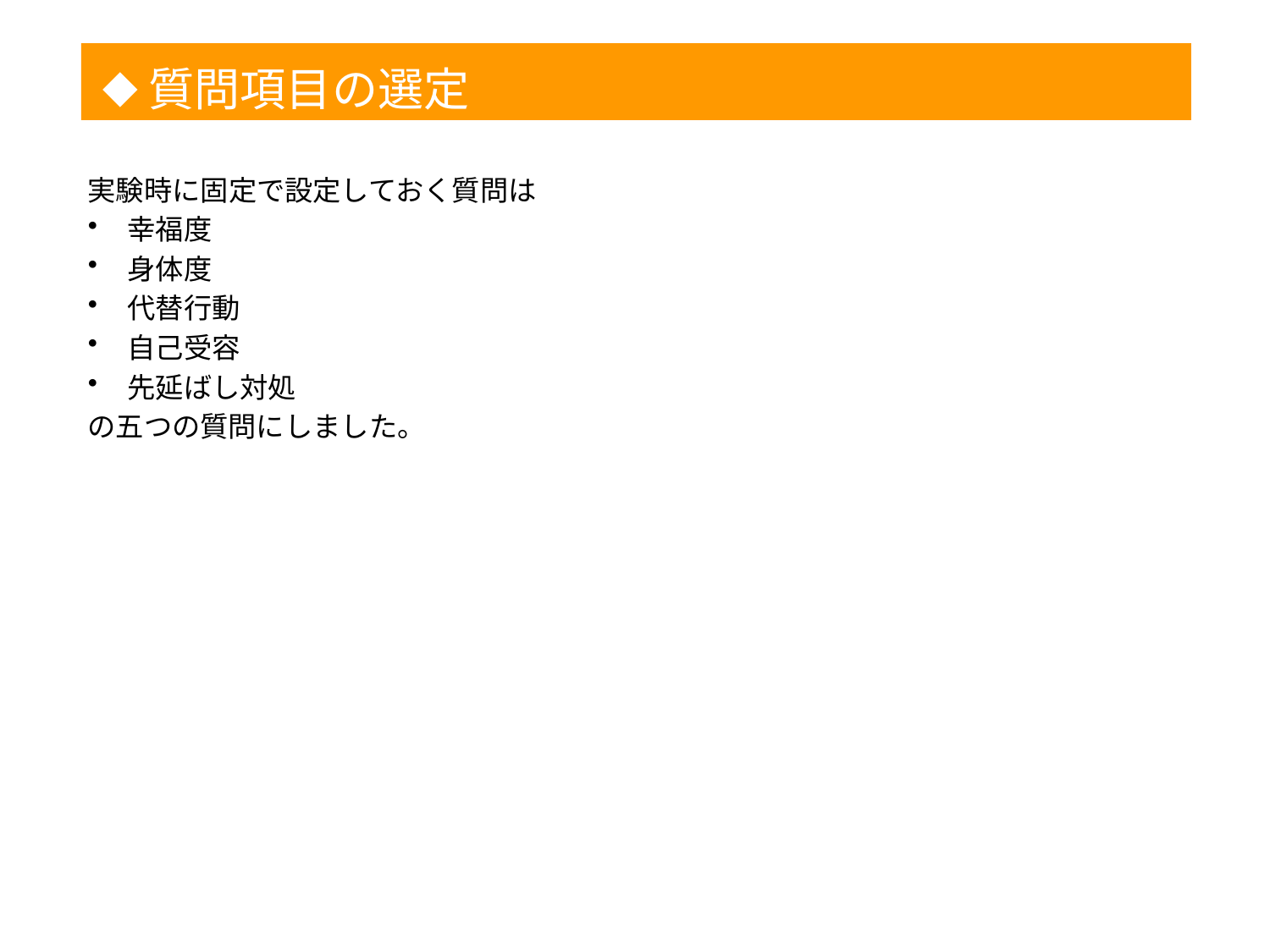

◆
質問項目の選定
1
実験時に固定で設定しておく質問は
幸福度
身体度
代替行動
自己受容
先延ばし対処
の五つの質問にしました。